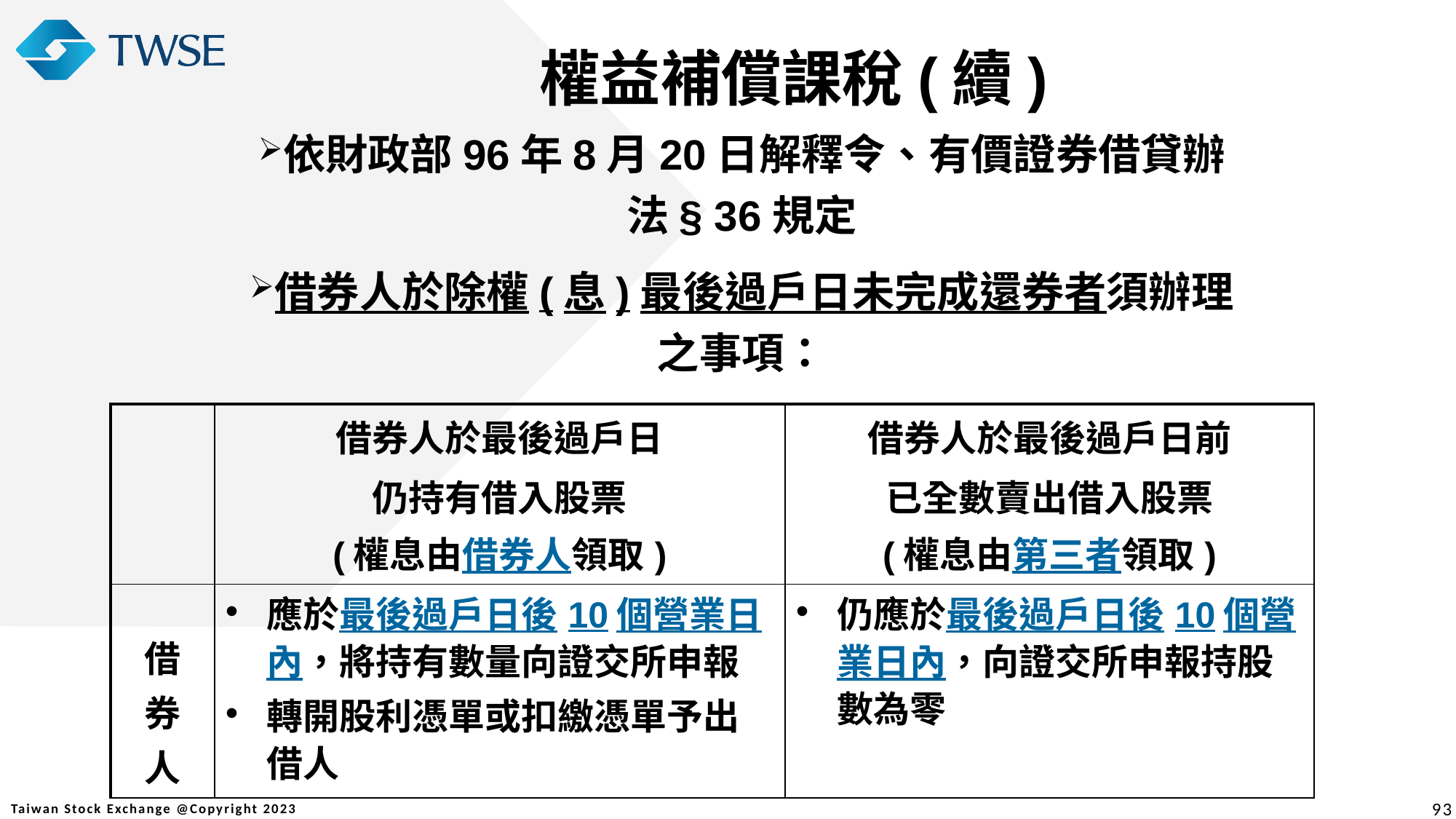

權益補償課稅(續)
依財政部96年8月20日解釋令、有價證券借貸辦法§ 36規定
借券人於除權(息)最後過戶日未完成還券者須辦理之事項：

|  | 借券人於最後過戶日 仍持有借入股票 (權息由借券人領取) | 借券人於最後過戶日前 已全數賣出借入股票 (權息由第三者領取) |
| --- | --- | --- |
| 借 券 人 | 應於最後過戶日後10個營業日內，將持有數量向證交所申報 轉開股利憑單或扣繳憑單予出借人 | 仍應於最後過戶日後10個營業日內，向證交所申報持股數為零 |
93